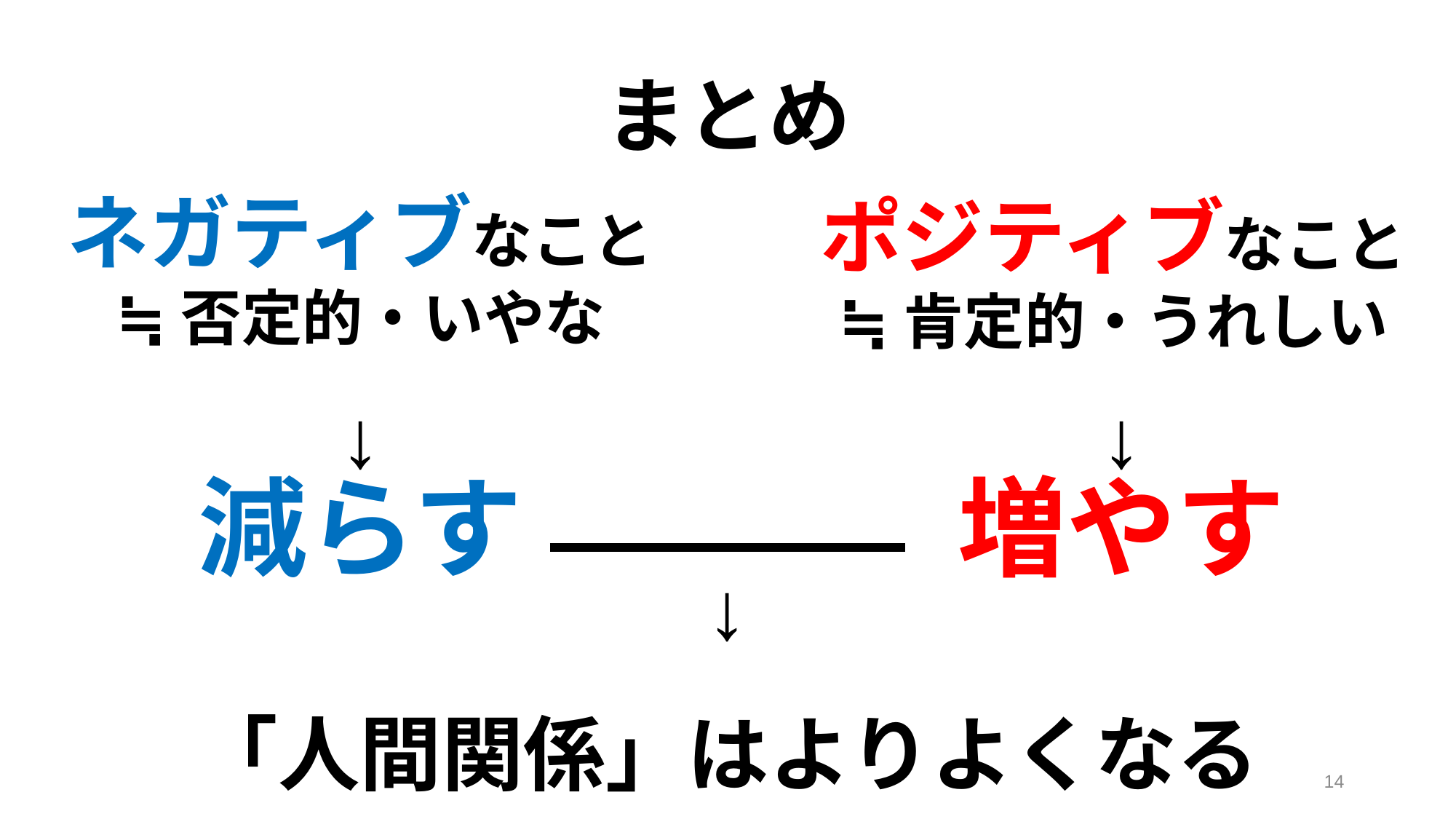

まとめ
ネガティブなこと
≒否定的・いやな
ポジティブなこと
≒肯定的・うれしい
↓
↓
↓
減らす
増やす
↓
「人間関係」はよりよくなる
14